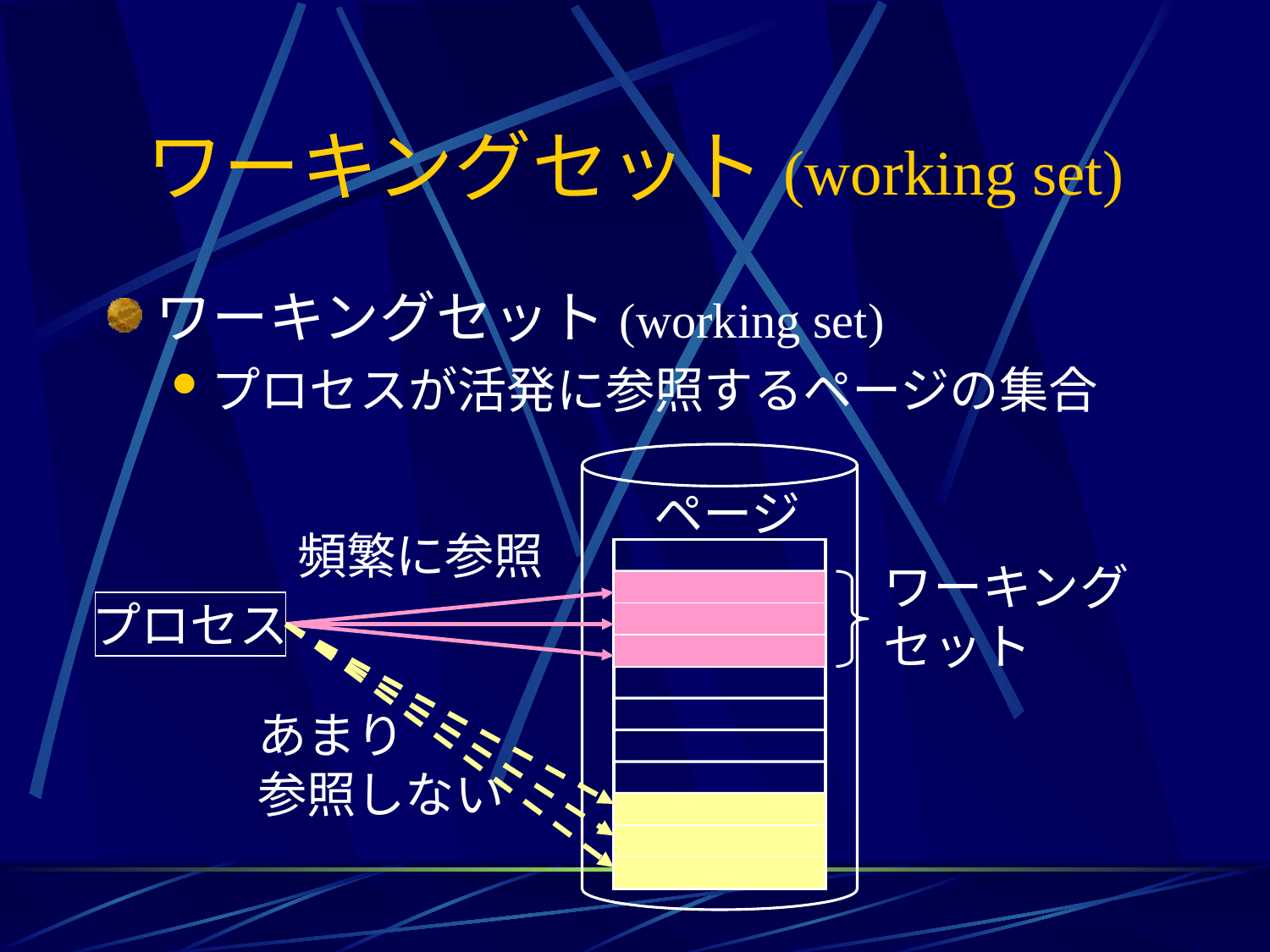

# ワーキングセット(working set)
ワーキングセット(working set)
プロセスが活発に参照するページの集合

ページ
頻繁に参照

ワーキング
セット

プロセス

あまり
参照しない